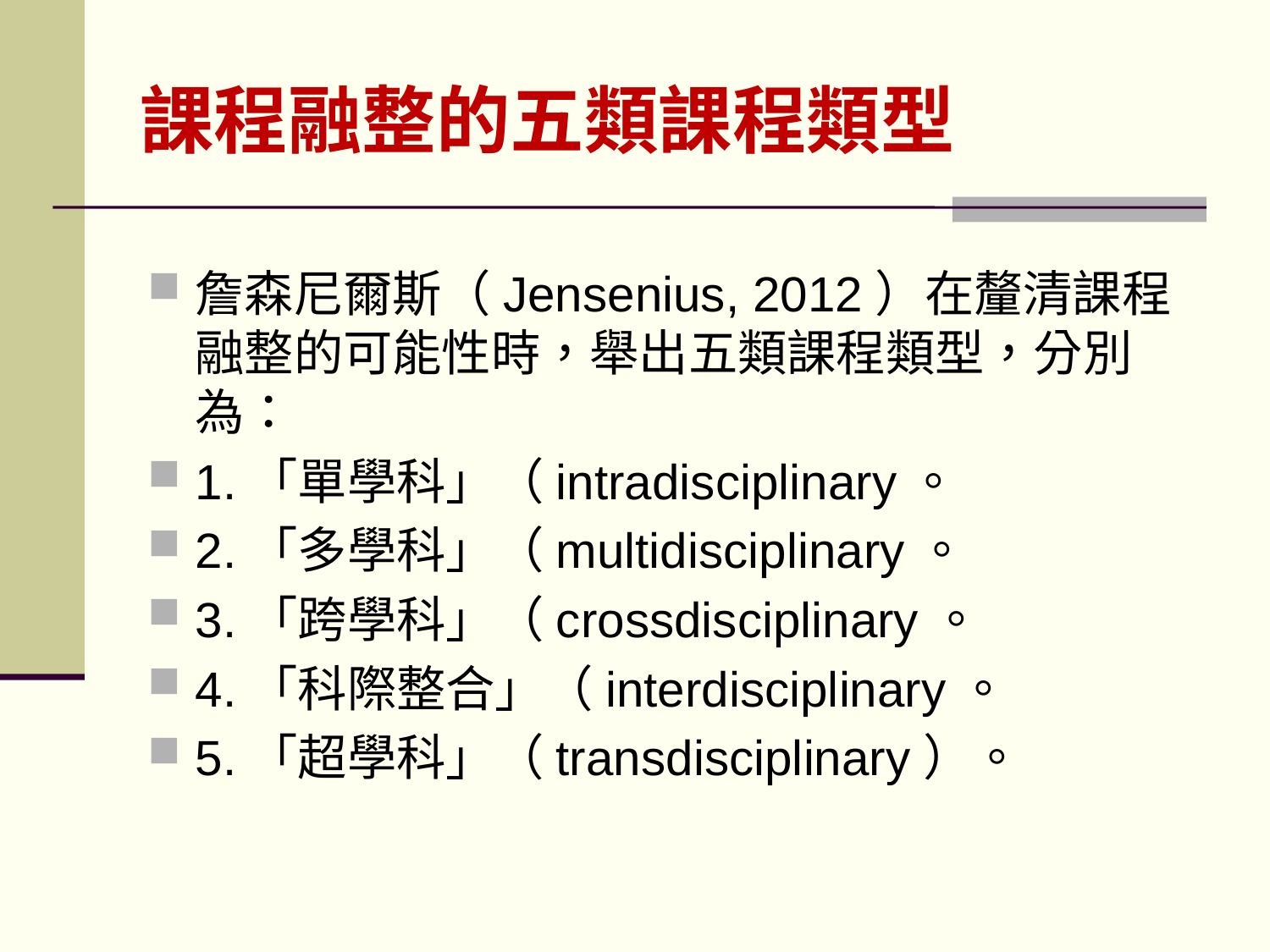

# 課程融整的五類課程類型
詹森尼爾斯（Jensenius, 2012）在釐清課程融整的可能性時，舉出五類課程類型，分別為：
1.「單學科」（intradisciplinary。
2.「多學科」（multidisciplinary。
3.「跨學科」（crossdisciplinary。
4.「科際整合」（interdisciplinary。
5.「超學科」（transdisciplinary）。